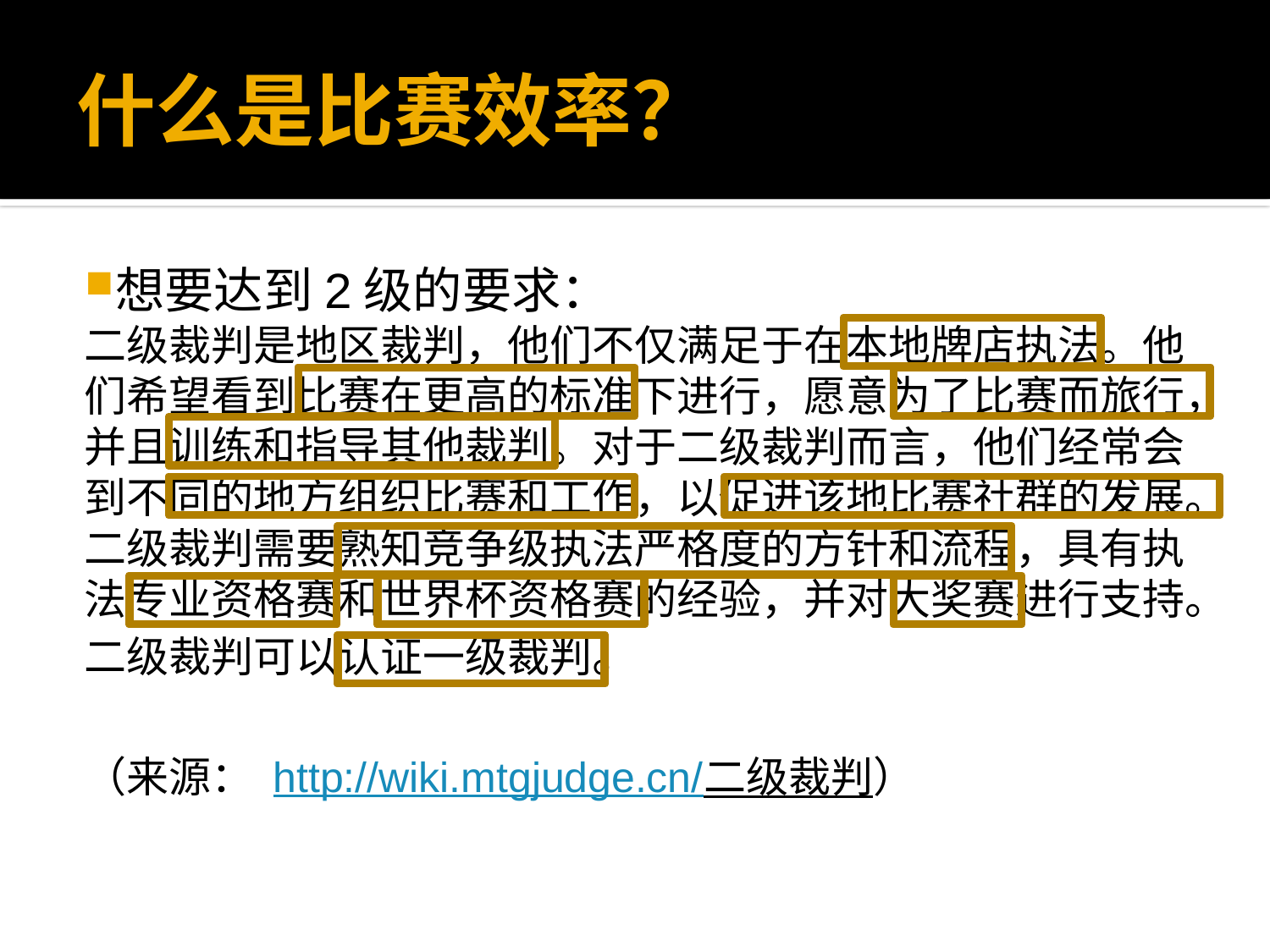

# 什么是比赛效率？
想要达到2级的要求：
二级裁判是地区裁判，他们不仅满足于在本地牌店执法。他们希望看到比赛在更高的标准下进行，愿意为了比赛而旅行，并且训练和指导其他裁判。对于二级裁判而言，他们经常会到不同的地方组织比赛和工作，以促进该地比赛社群的发展。二级裁判需要熟知竞争级执法严格度的方针和流程，具有执法专业资格赛和世界杯资格赛的经验，并对大奖赛进行支持。二级裁判可以认证一级裁判。

（来源： http://wiki.mtgjudge.cn/二级裁判）